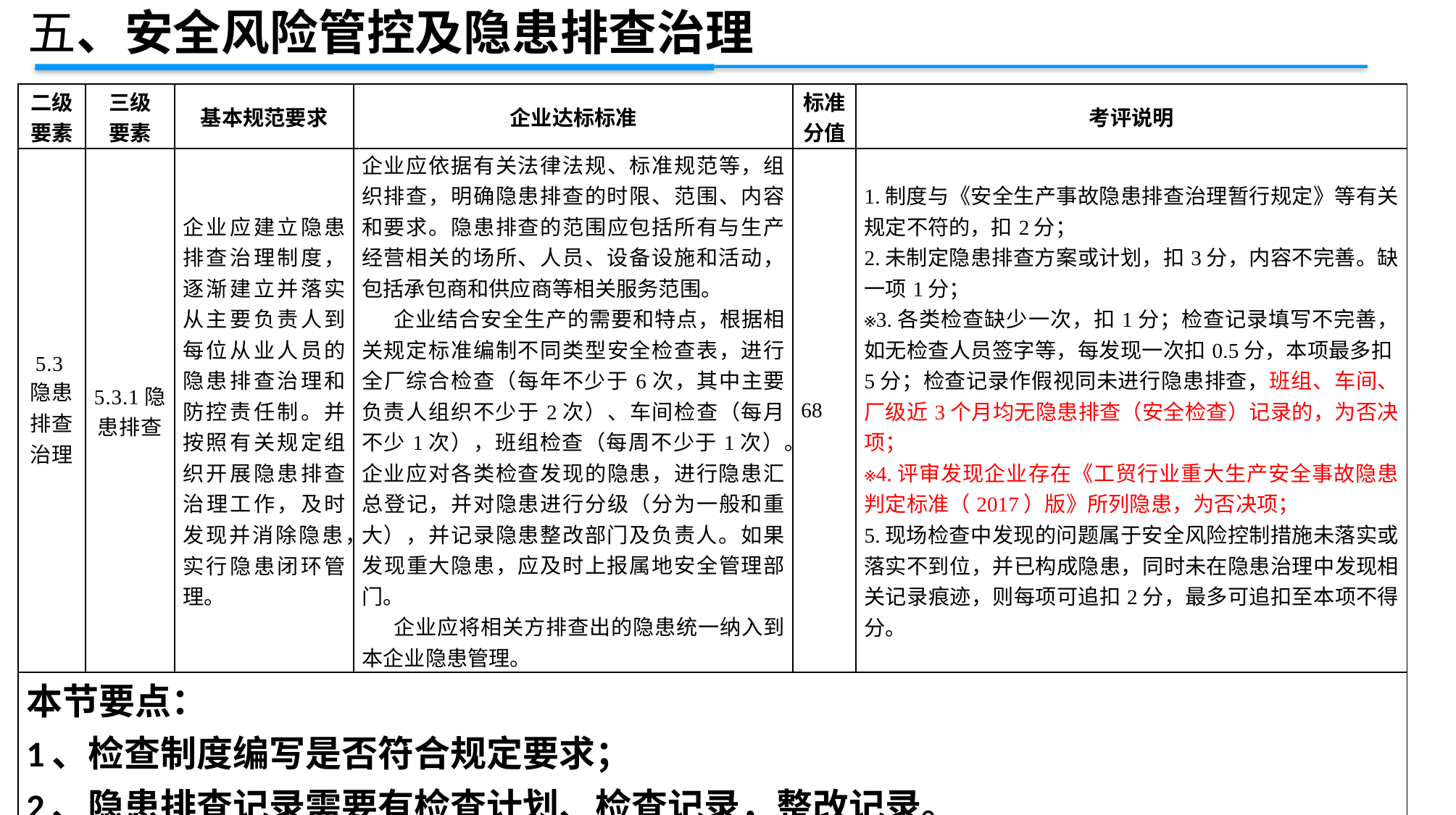

五、安全风险管控及隐患排查治理

| 二级 要素 | 三级 要素 | 基本规范要求 | 企业达标标准 | 标准 分值 | 考评说明 |
| --- | --- | --- | --- | --- | --- |
| 5.3隐患排查治理 | 5.3.1隐患排查 | 企业应建立隐患排查治理制度，逐渐建立并落实从主要负责人到每位从业人员的隐患排查治理和防控责任制。并按照有关规定组织开展隐患排查治理工作，及时发现并消除隐患，实行隐患闭环管理。 | 企业应依据有关法律法规、标准规范等，组织排查，明确隐患排查的时限、范围、内容和要求。隐患排查的范围应包括所有与生产经营相关的场所、人员、设备设施和活动，包括承包商和供应商等相关服务范围。 企业结合安全生产的需要和特点，根据相关规定标准编制不同类型安全检查表，进行全厂综合检查（每年不少于6次，其中主要负责人组织不少于2次）、车间检查（每月不少1次），班组检查（每周不少于1次）。企业应对各类检查发现的隐患，进行隐患汇总登记，并对隐患进行分级（分为一般和重大），并记录隐患整改部门及负责人。如果发现重大隐患，应及时上报属地安全管理部门。 企业应将相关方排查出的隐患统一纳入到本企业隐患管理。 | 68 | 1.制度与《安全生产事故隐患排查治理暂行规定》等有关规定不符的，扣2分； 2.未制定隐患排查方案或计划，扣3分，内容不完善。缺一项1分； ※3.各类检查缺少一次，扣1分；检查记录填写不完善，如无检查人员签字等，每发现一次扣0.5分，本项最多扣5分；检查记录作假视同未进行隐患排查，班组、车间、厂级近3个月均无隐患排查（安全检查）记录的，为否决项； ※4.评审发现企业存在《工贸行业重大生产安全事故隐患判定标准（2017）版》所列隐患，为否决项； 5.现场检查中发现的问题属于安全风险控制措施未落实或落实不到位，并已构成隐患，同时未在隐患治理中发现相关记录痕迹，则每项可追扣2分，最多可追扣至本项不得分。 |
| 本节要点： 1、检查制度编写是否符合规定要求； 2、隐患排查记录需要有检查计划、检查记录，整改记录。 3、本项增加了2项否决项，同时与风险控制落实进行补充扣分。 |  |  |  |  |  |